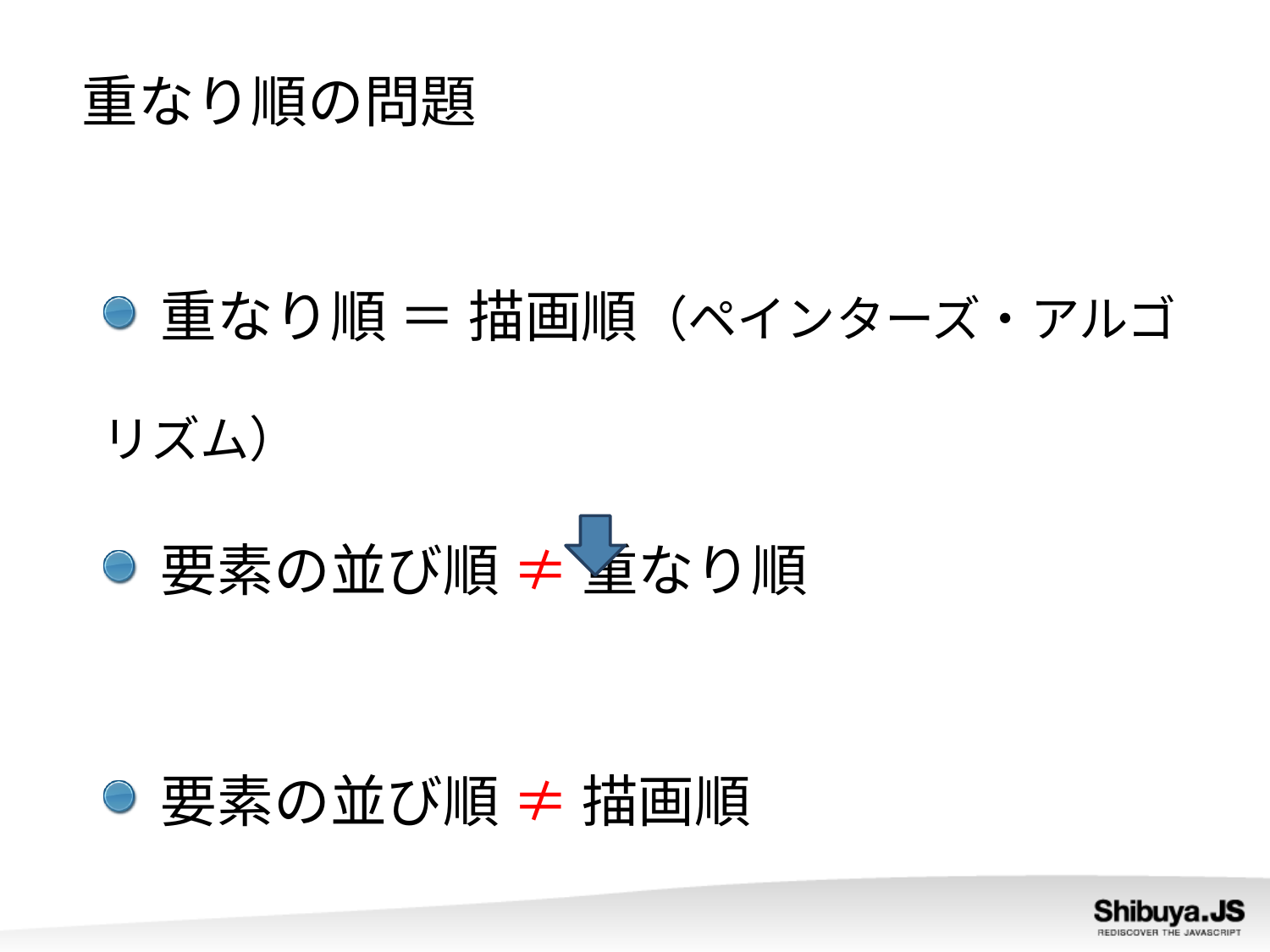

重なり順の問題
重なり順 ＝ 描画順（ペインターズ・アルゴリズム）
要素の並び順 ≠ 重なり順
要素の並び順 ≠ 描画順